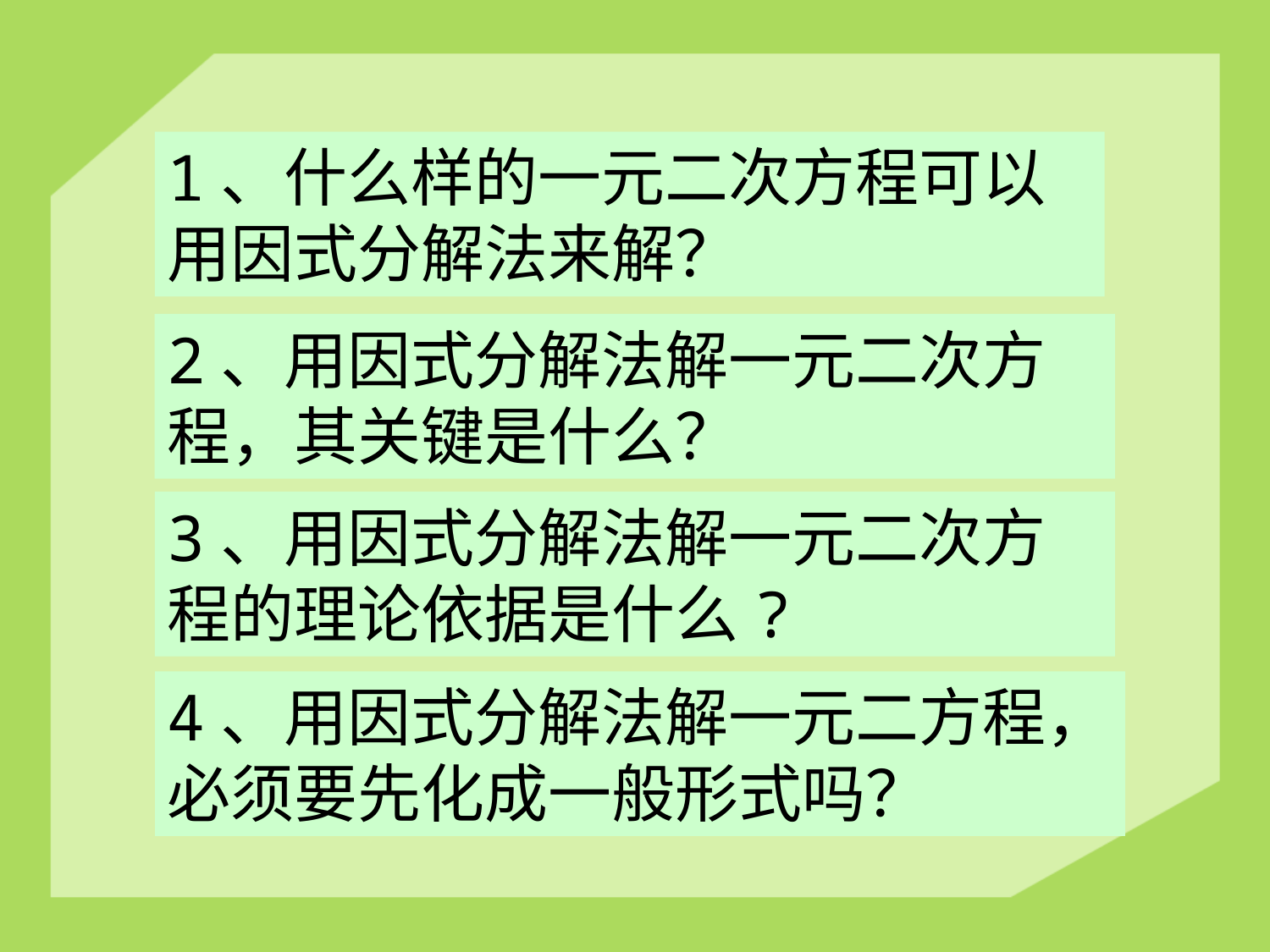

1、什么样的一元二次方程可以用因式分解法来解？
2、用因式分解法解一元二次方程，其关键是什么？
3、用因式分解法解一元二次方程的理论依据是什么?
4、用因式分解法解一元二方程，必须要先化成一般形式吗？